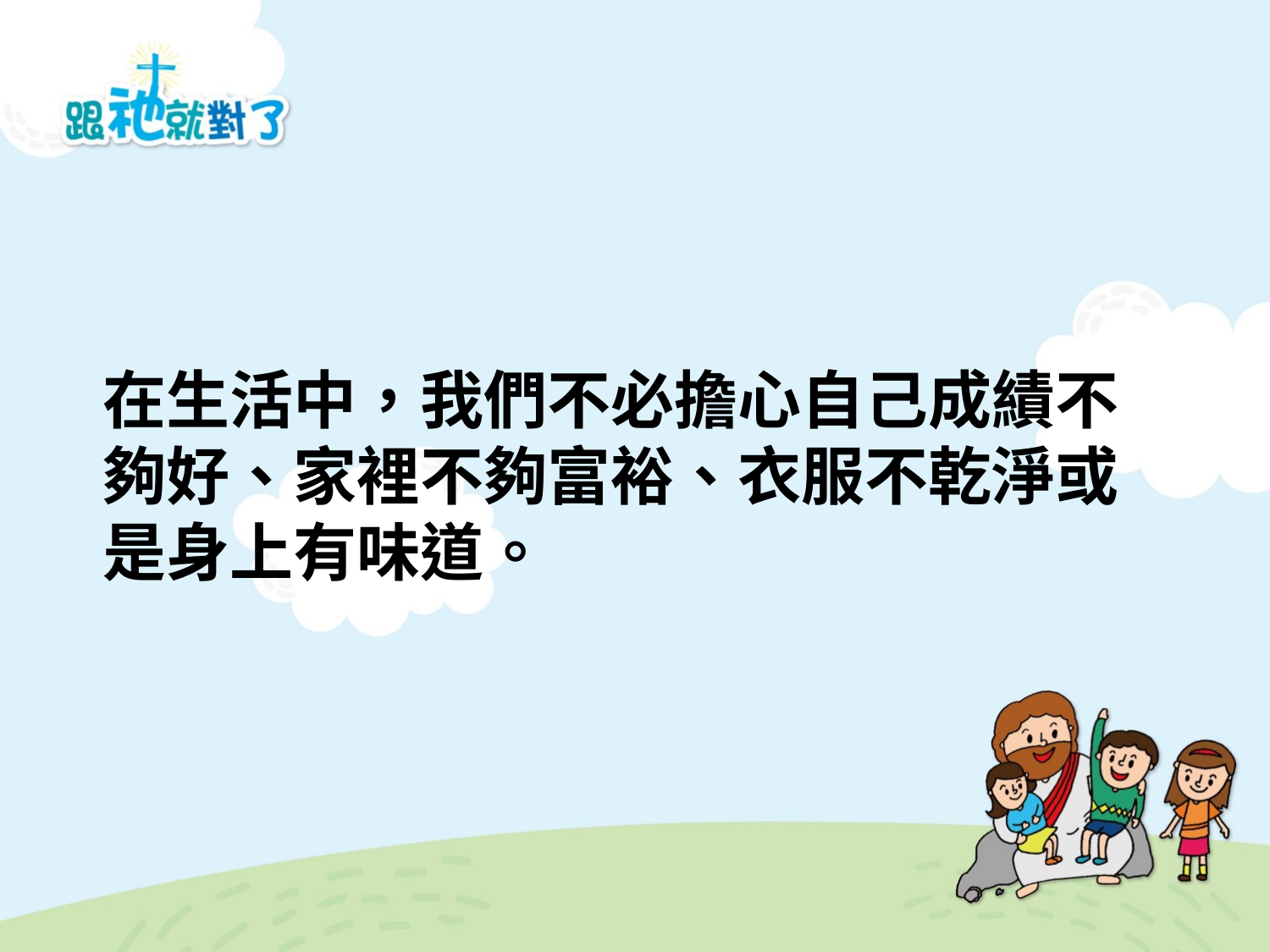

在生活中，我們不必擔心自己成績不夠好、家裡不夠富裕、衣服不乾淨或是身上有味道。